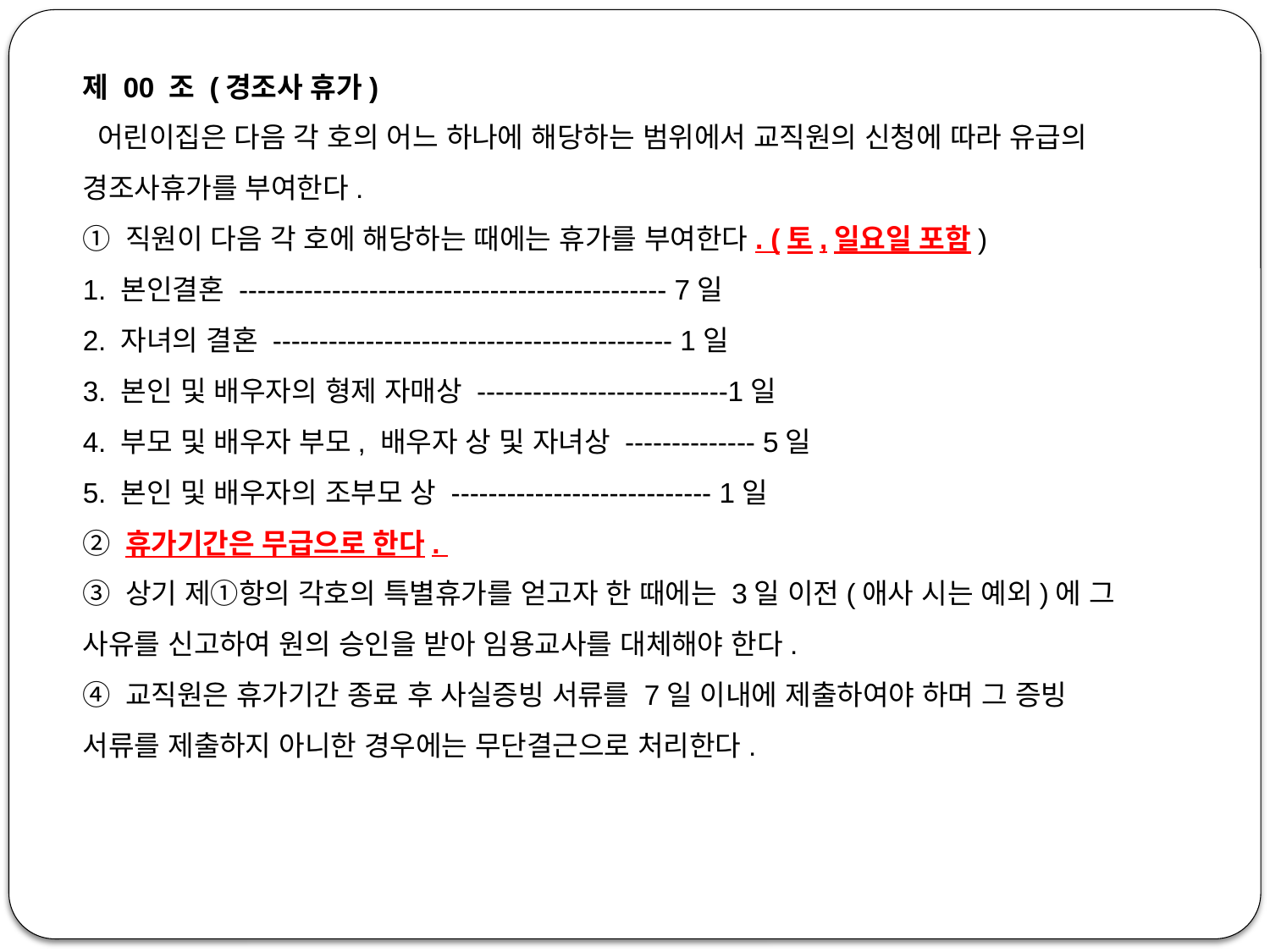

제 00 조 (경조사 휴가)
 어린이집은 다음 각 호의 어느 하나에 해당하는 범위에서 교직원의 신청에 따라 유급의 경조사휴가를 부여한다.
① 직원이 다음 각 호에 해당하는 때에는 휴가를 부여한다. (토,일요일 포함)
1. 본인결혼 ---------------------------------------------- 7일
2. 자녀의 결혼 ------------------------------------------- 1일
3. 본인 및 배우자의 형제 자매상 ---------------------------1일
4. 부모 및 배우자 부모, 배우자 상 및 자녀상 -------------- 5일
5. 본인 및 배우자의 조부모 상 ---------------------------- 1일
② 휴가기간은 무급으로 한다.
③ 상기 제①항의 각호의 특별휴가를 얻고자 한 때에는 3일 이전(애사 시는 예외)에 그 사유를 신고하여 원의 승인을 받아 임용교사를 대체해야 한다.
④ 교직원은 휴가기간 종료 후 사실증빙 서류를 7일 이내에 제출하여야 하며 그 증빙 서류를 제출하지 아니한 경우에는 무단결근으로 처리한다.